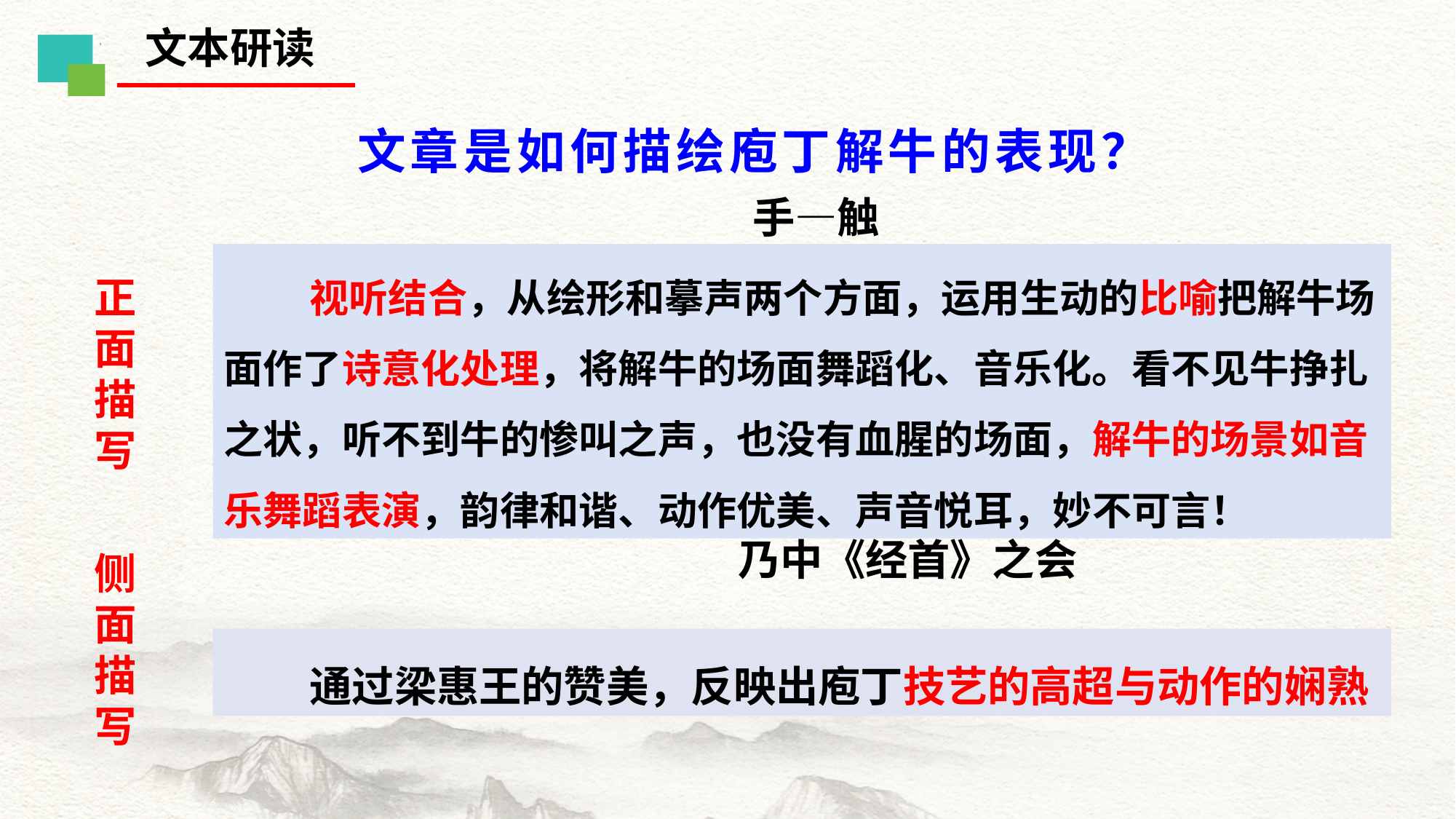

文本研读

文章是如何描绘庖丁解牛的表现？
手—触
肩—倚
视听结合，从绘形和摹声两个方面，运用生动的比喻把解牛场面作了诗意化处理，将解牛的场面舞蹈化、音乐化。看不见牛挣扎之状，听不到牛的惨叫之声，也没有血腥的场面，解牛的场景如音乐舞蹈表演，韵律和谐、动作优美、声音悦耳，妙不可言！
视觉：
(动作描写)
正面描写
庖丁解牛

足—履
膝—踦
砉、响、騞（拟声词）
合于《桑林》之舞
乃中《经首》之会
听觉：
侧面描写
通过梁惠王的赞美，反映出庖丁技艺的高超与动作的娴熟